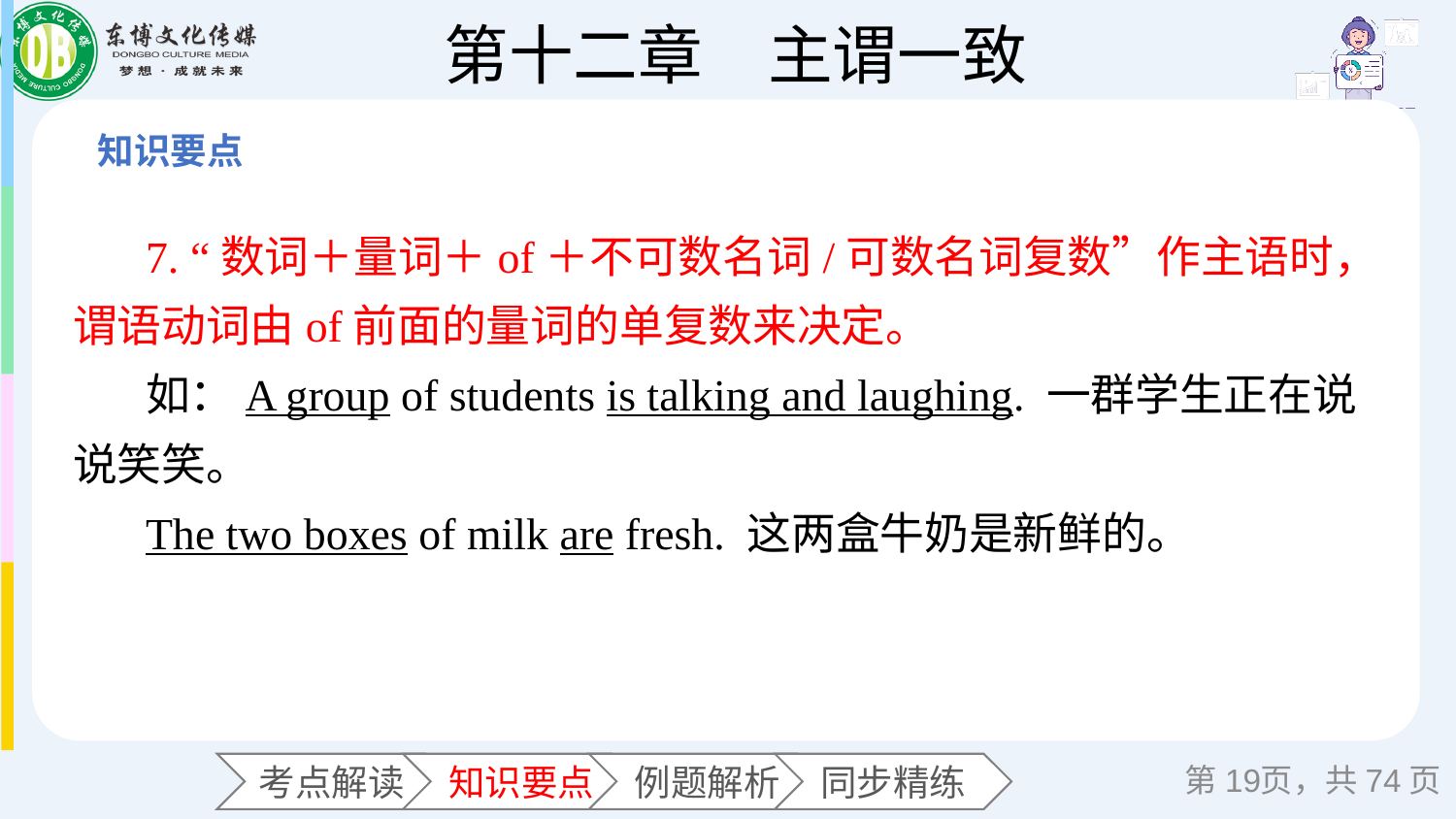

7. “数词＋量词＋of＋不可数名词/可数名词复数”作主语时，谓语动词由of前面的量词的单复数来决定。
如：A group of students is talking and laughing. 一群学生正在说说笑笑。
The two boxes of milk are fresh. 这两盒牛奶是新鲜的。
第19页，共74页